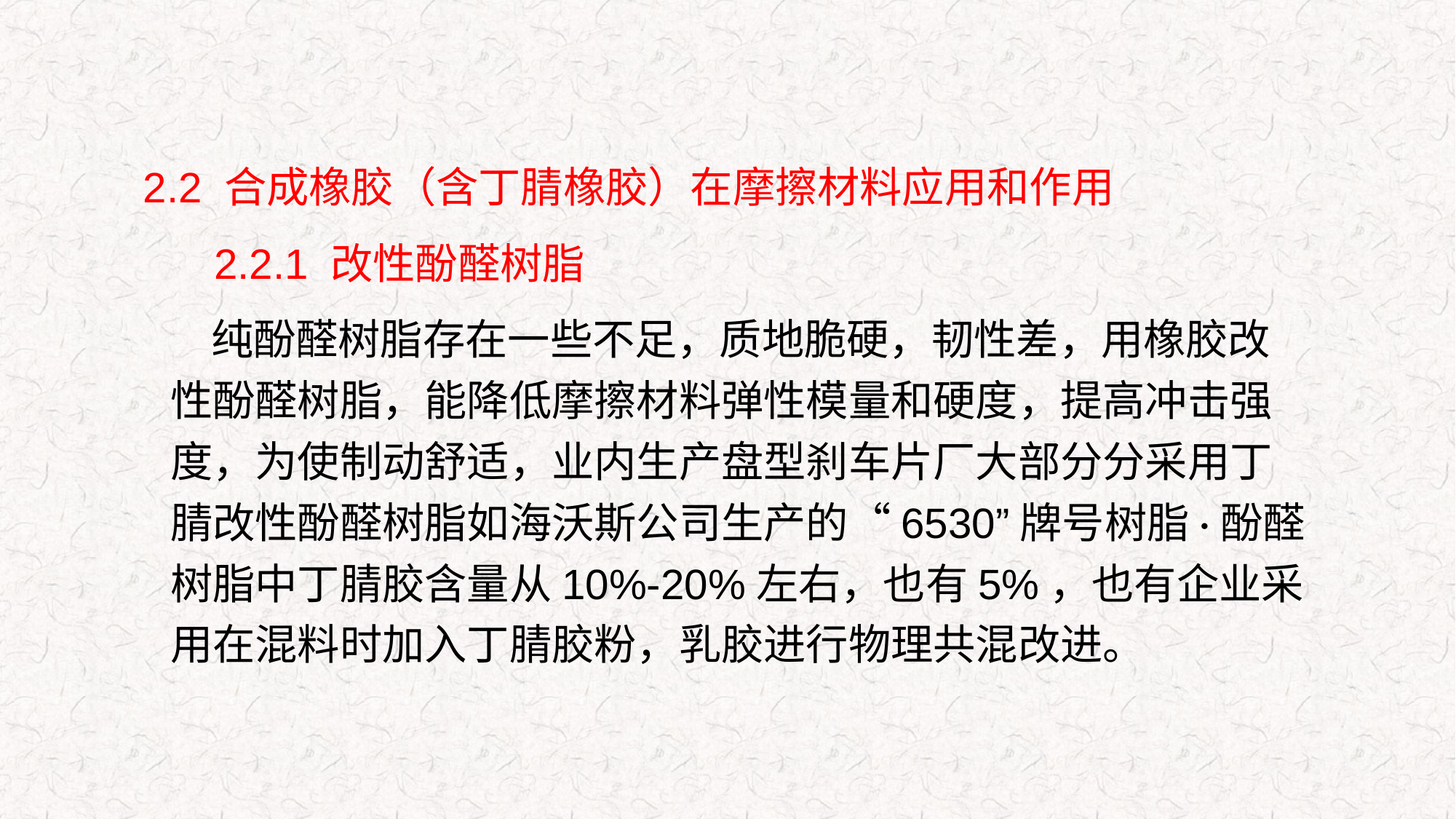

2.2 合成橡胶（含丁腈橡胶）在摩擦材料应用和作用
      2.2.1 改性酚醛树脂
      纯酚醛树脂存在一些不足，质地脆硬，韧性差，用橡胶改性酚醛树脂，能降低摩擦材料弹性模量和硬度，提高冲击强度，为使制动舒适，业内生产盘型刹车片厂大部分分采用丁腈改性酚醛树脂如海沃斯公司生产的“6530”牌号树脂·酚醛树脂中丁腈胶含量从10%-20%左右，也有5%，也有企业采用在混料时加入丁腈胶粉，乳胶进行物理共混改进。